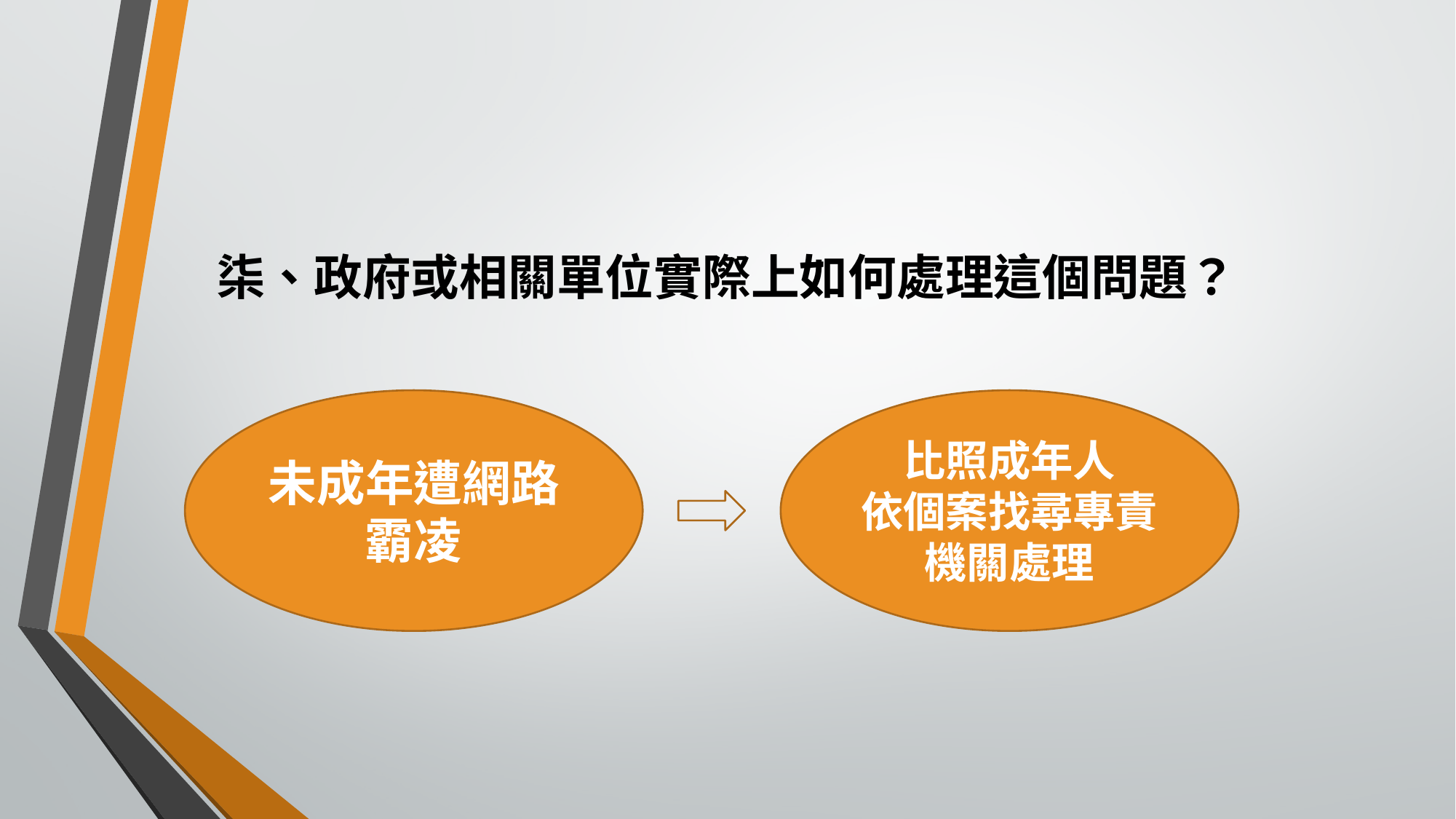

柒、政府或相關單位實際上如何處理這個問題？
未成年遭網路霸凌
比照成年人
依個案找尋專責機關處理